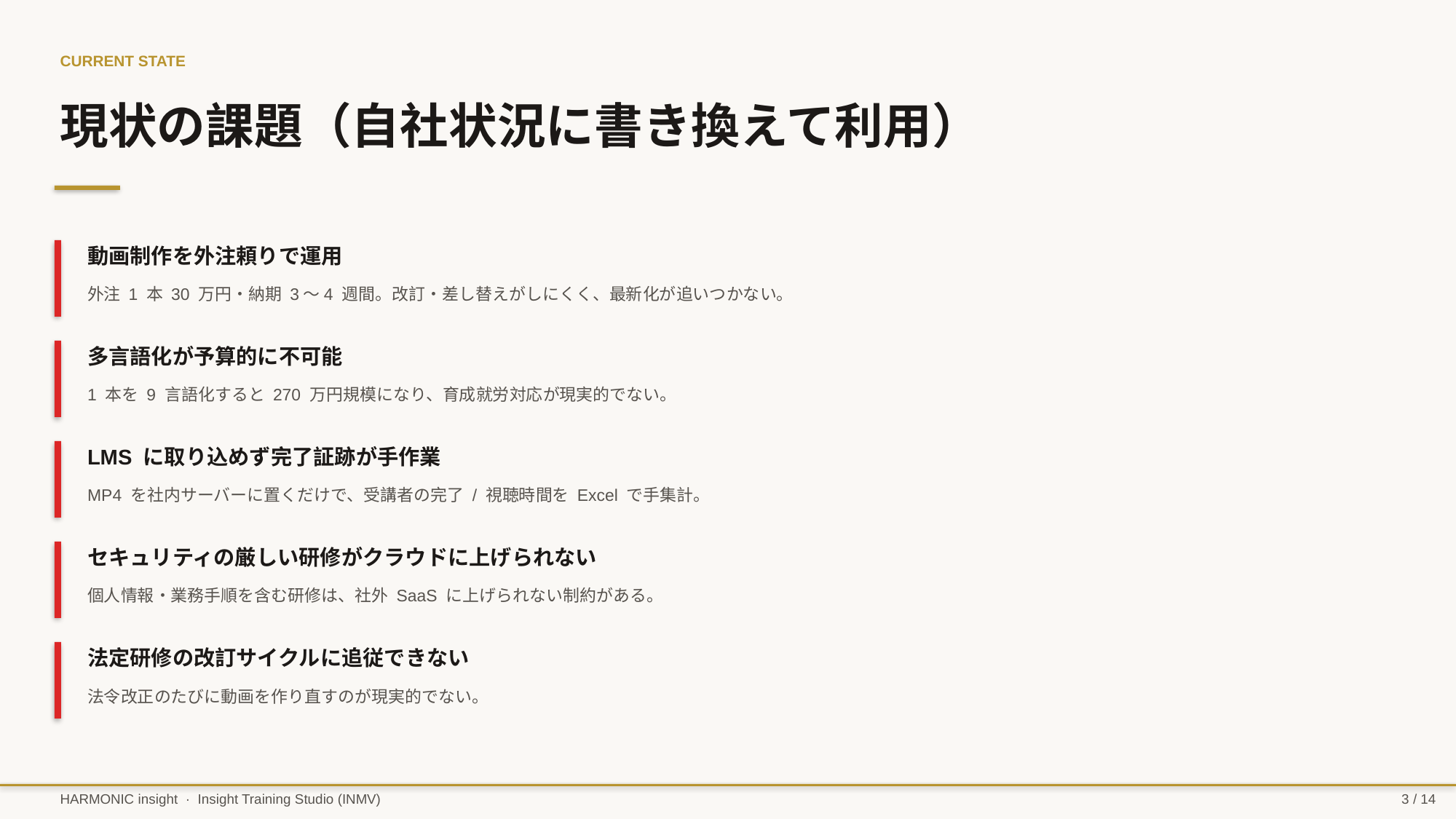

CURRENT STATE
現状の課題（自社状況に書き換えて利用）

動画制作を外注頼りで運用
外注 1 本 30 万円・納期 3〜4 週間。改訂・差し替えがしにくく、最新化が追いつかない。

多言語化が予算的に不可能
1 本を 9 言語化すると 270 万円規模になり、育成就労対応が現実的でない。

LMS に取り込めず完了証跡が手作業
MP4 を社内サーバーに置くだけで、受講者の完了 / 視聴時間を Excel で手集計。

セキュリティの厳しい研修がクラウドに上げられない
個人情報・業務手順を含む研修は、社外 SaaS に上げられない制約がある。

法定研修の改訂サイクルに追従できない
法令改正のたびに動画を作り直すのが現実的でない。

HARMONIC insight  ·  Insight Training Studio (INMV)
3 / 14